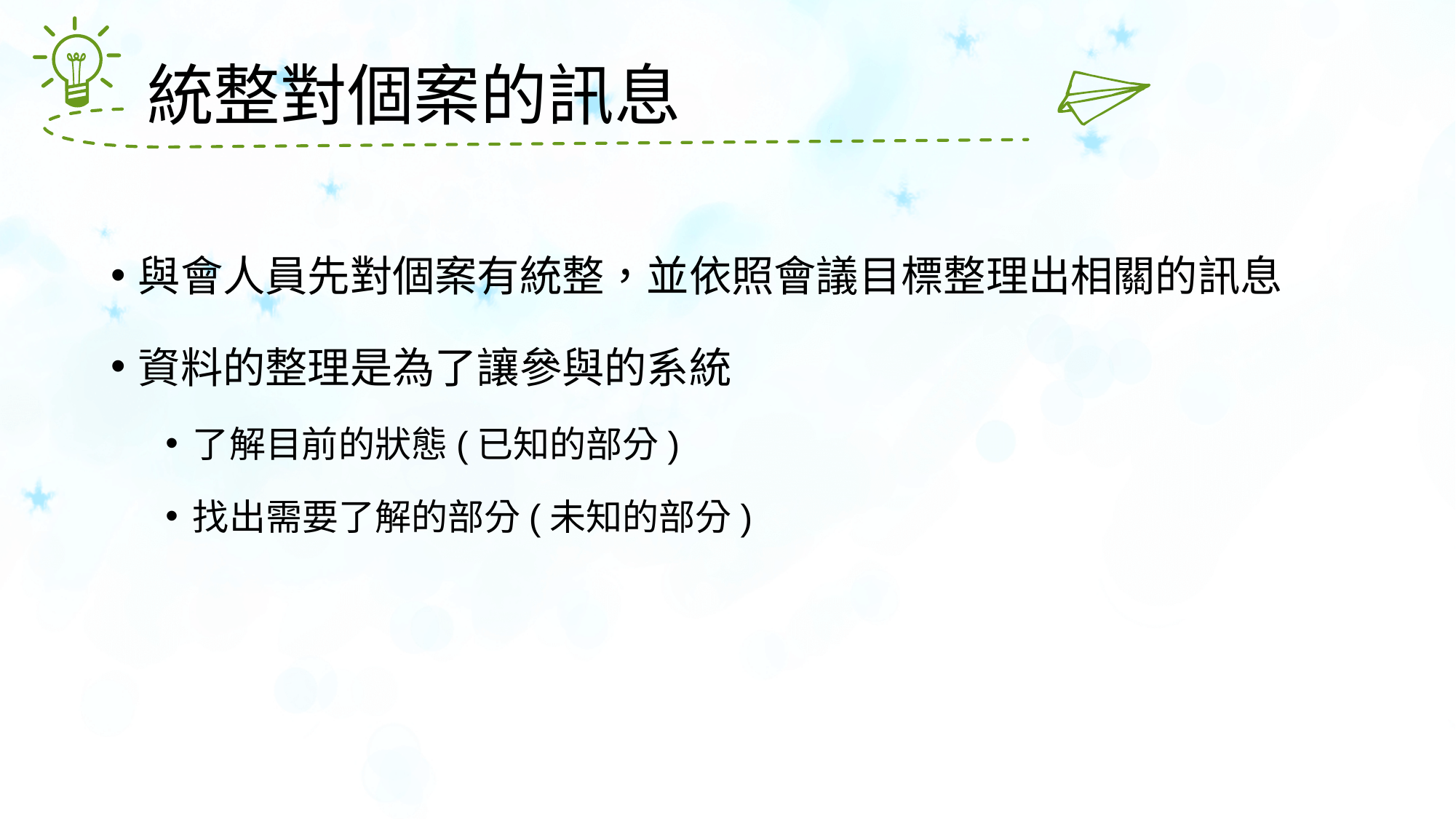

# 統整對個案的訊息
與會人員先對個案有統整，並依照會議目標整理出相關的訊息
資料的整理是為了讓參與的系統
了解目前的狀態(已知的部分)
找出需要了解的部分(未知的部分)